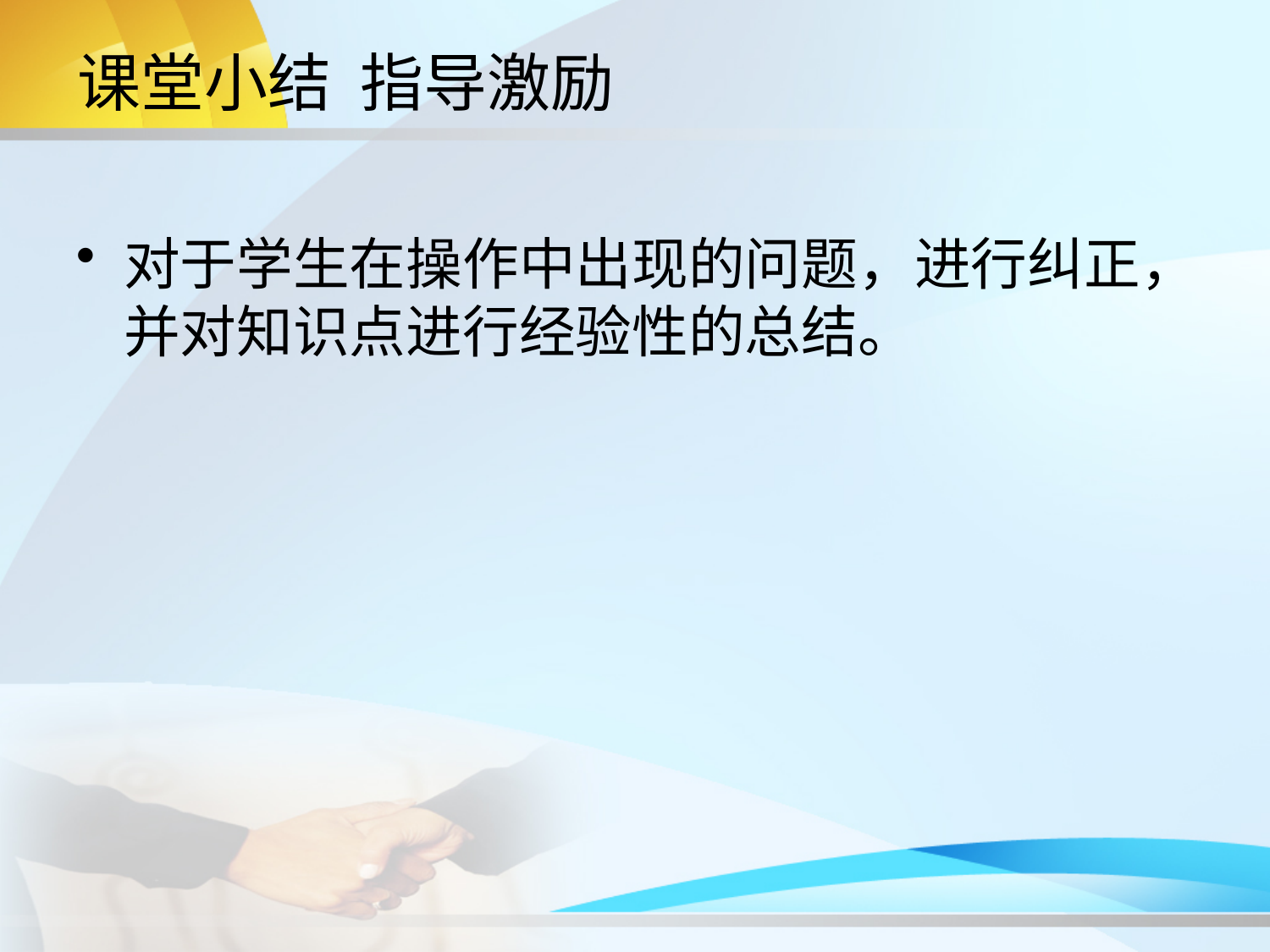

# 课堂小结  指导激励
对于学生在操作中出现的问题，进行纠正，并对知识点进行经验性的总结。